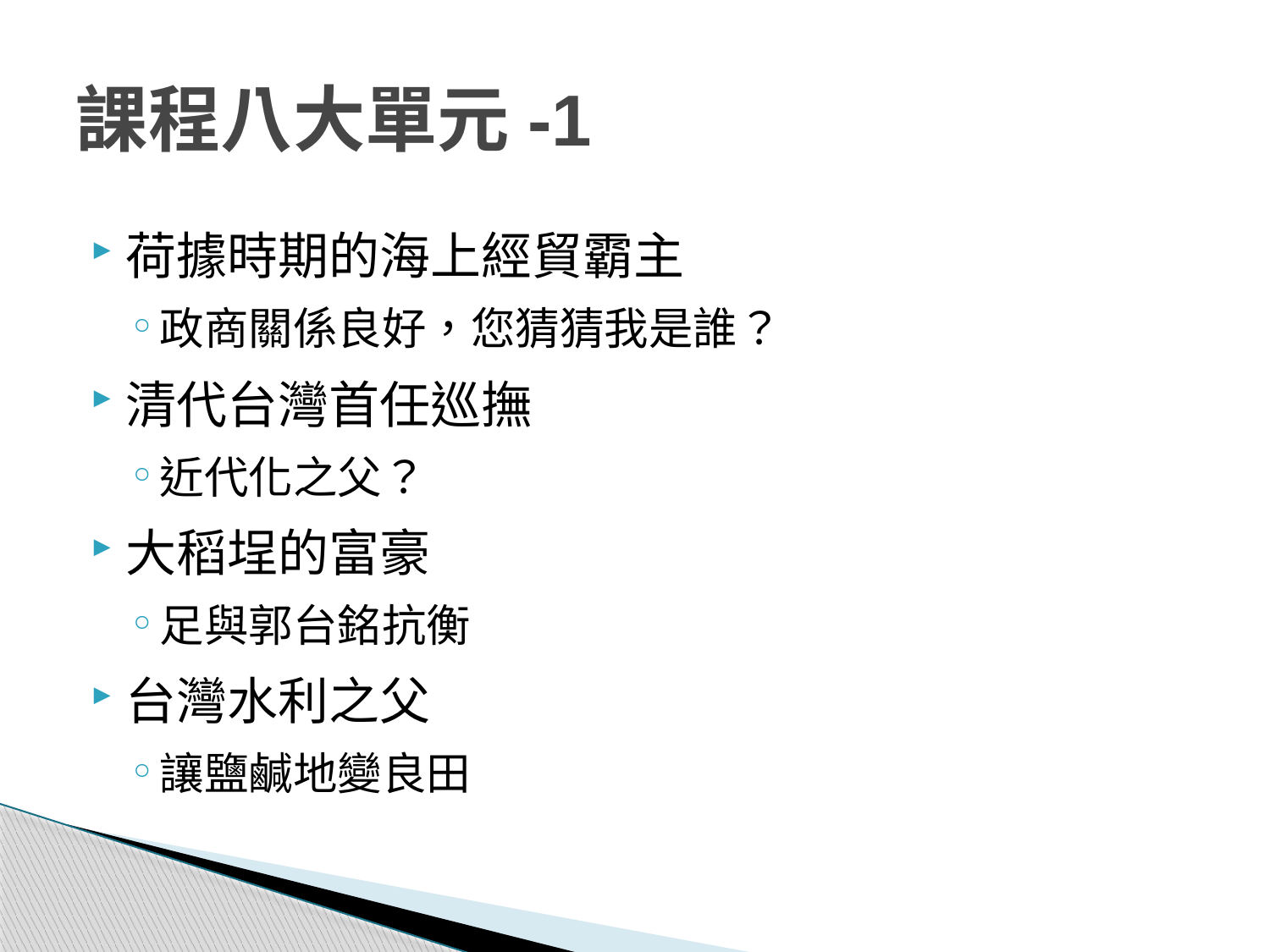

# 課程八大單元-1
荷據時期的海上經貿霸主
政商關係良好，您猜猜我是誰？
清代台灣首任巡撫
近代化之父？
大稻埕的富豪
足與郭台銘抗衡
台灣水利之父
讓鹽鹹地變良田